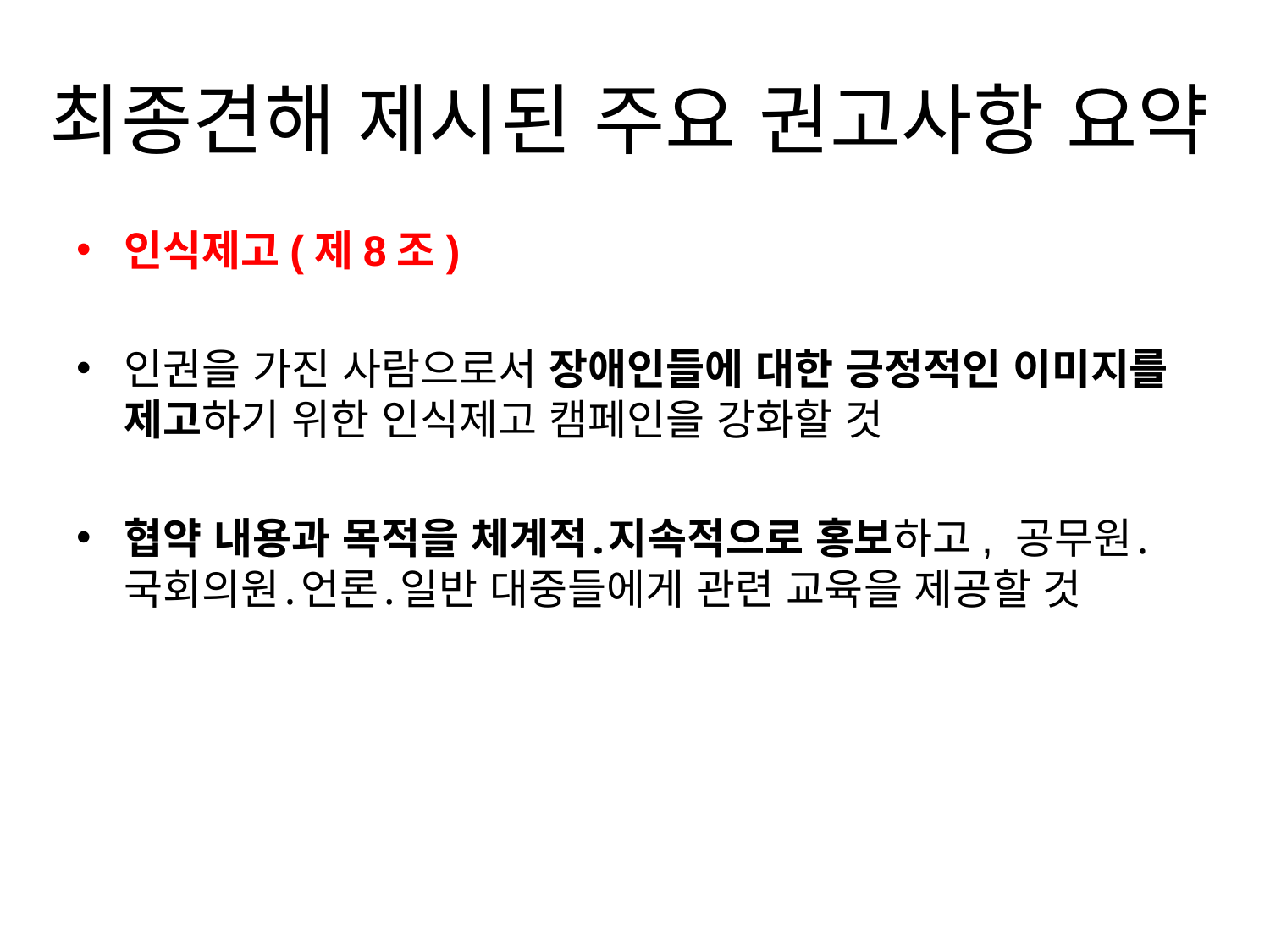

# 최종견해 제시된 주요 권고사항 요약
인식제고(제8조)

인권을 가진 사람으로서 장애인들에 대한 긍정적인 이미지를 제고하기 위한 인식제고 캠페인을 강화할 것

협약 내용과 목적을 체계적․지속적으로 홍보하고, 공무원․국회의원․언론․일반 대중들에게 관련 교육을 제공할 것